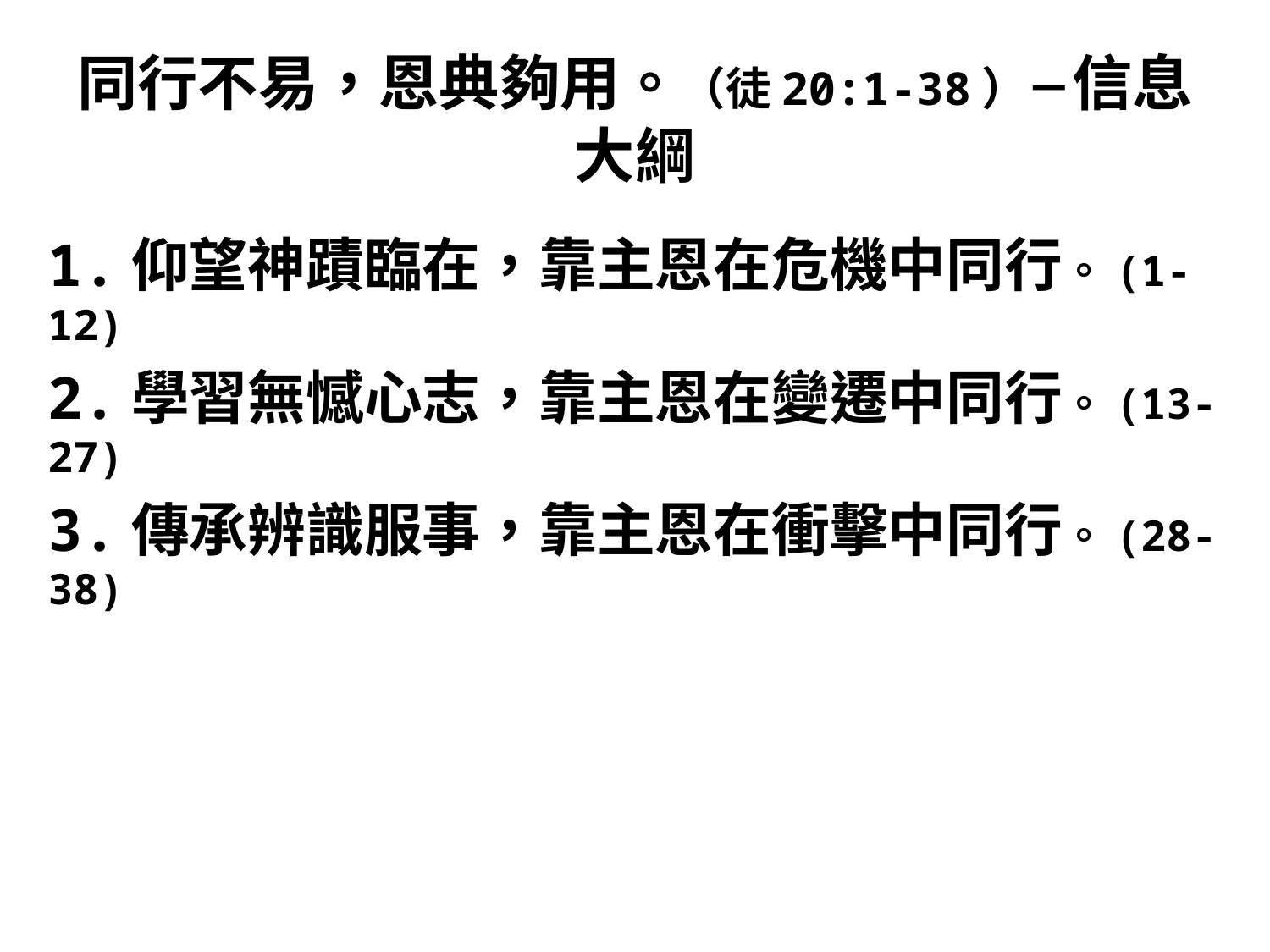

# 同行不易，恩典夠用。（徒20:1-38）－信息大綱
1.仰望神蹟臨在，靠主恩在危機中同行。(1-12)
2.學習無憾心志，靠主恩在變遷中同行。(13-27)
3.傳承辨識服事，靠主恩在衝擊中同行。(28-38)